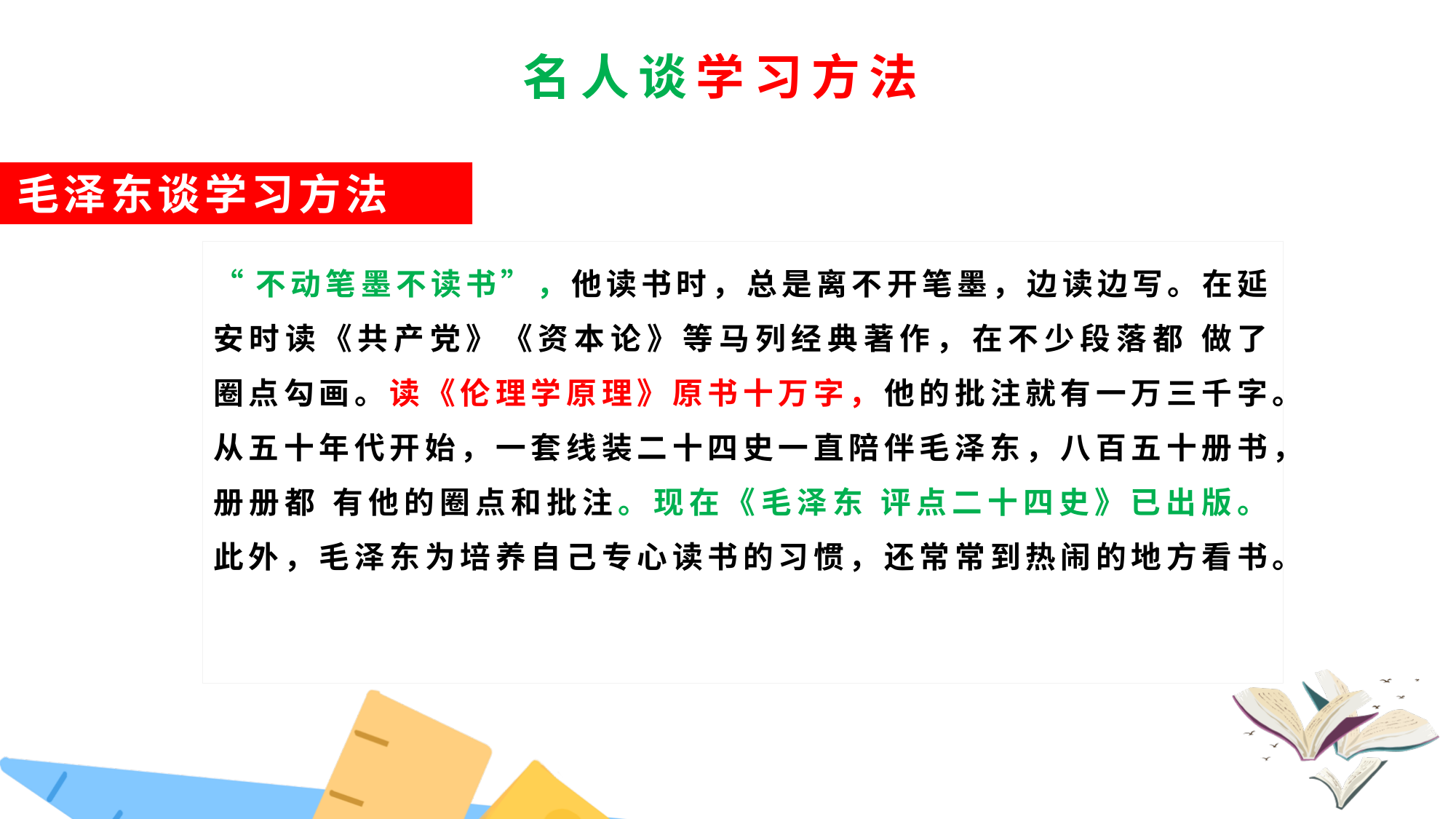

名人谈学习方法
毛泽东谈学习方法
“不动笔墨不读书”，他读书时，总是离不开笔墨，边读边写。在延安时读《共产党》《资本论》等马列经典著作，在不少段落都 做了圈点勾画。读《伦理学原理》原书十万字，他的批注就有一万三千字。从五十年代开始，一套线装二十四史一直陪伴毛泽东，八百五十册书，册册都 有他的圈点和批注。现在《毛泽东 评点二十四史》已出版。 此外，毛泽东为培养自己专心读书的习惯，还常常到热闹的地方看书。